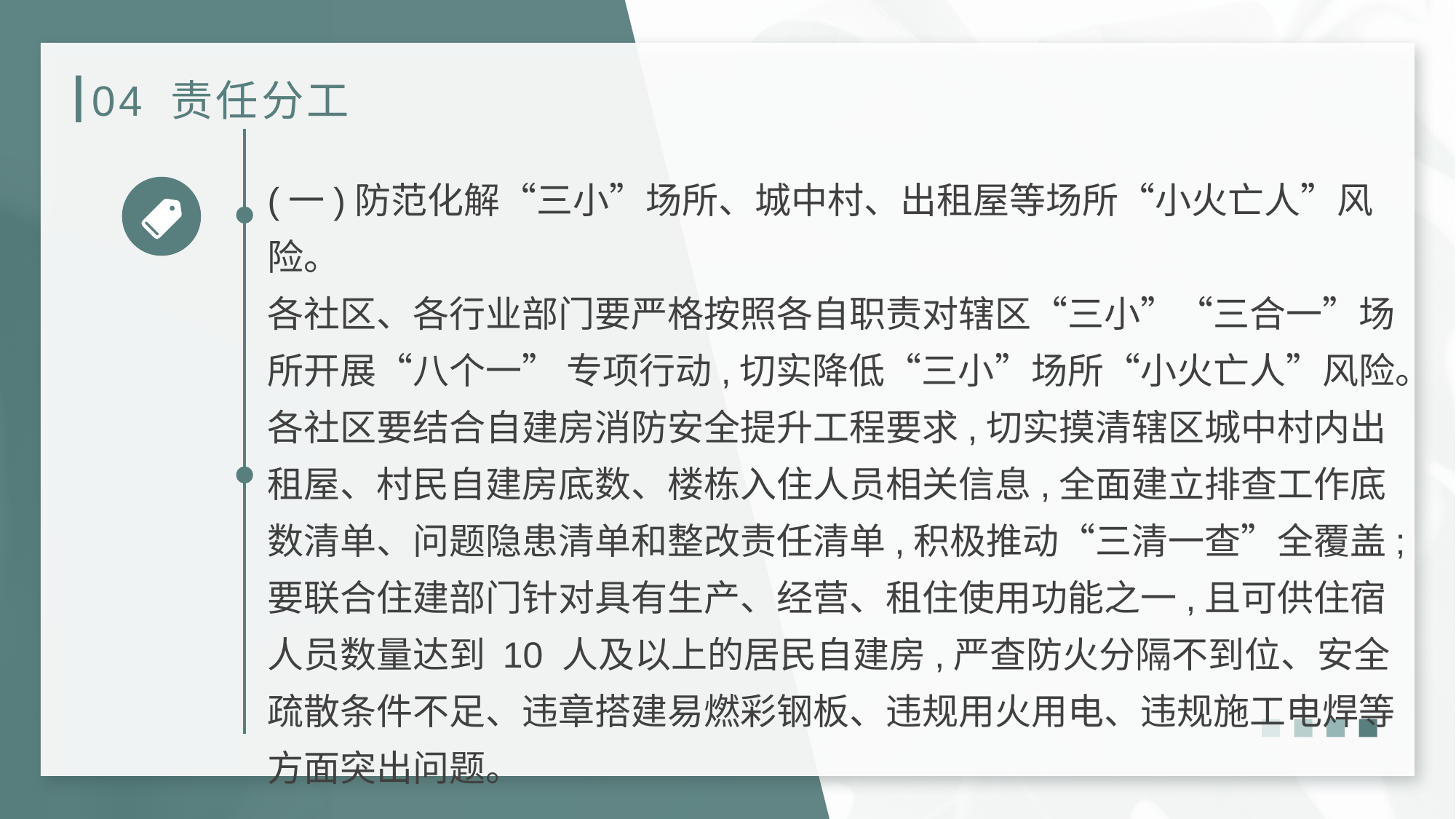

# 04 责任分工
(一)防范化解“三小”场所、城中村、出租屋等场所“小火亡人”风险。
各社区、各行业部门要严格按照各自职责对辖区“三小”“三合一”场所开展“八个一” 专项行动,切实降低“三小”场所“小火亡人”风险。各社区要结合自建房消防安全提升工程要求,切实摸清辖区城中村内出租屋、村民自建房底数、楼栋入住人员相关信息,全面建立排查工作底数清单、问题隐患清单和整改责任清单,积极推动“三清一查”全覆盖;要联合住建部门针对具有生产、经营、租住使用功能之一,且可供住宿人员数量达到 10 人及以上的居民自建房,严查防火分隔不到位、安全疏散条件不足、违章搭建易燃彩钢板、违规用火用电、违规施工电焊等方面突出问题。